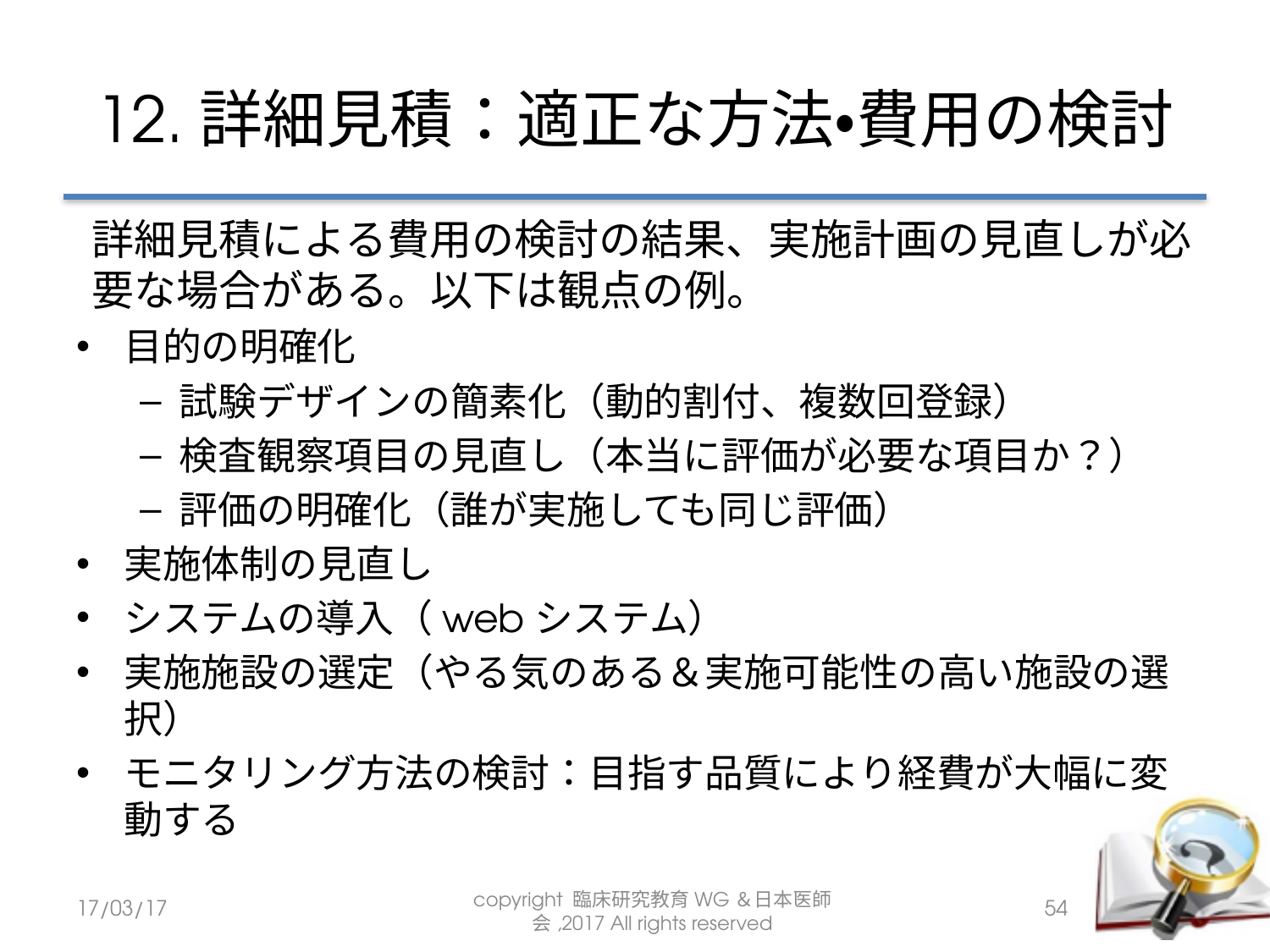

# 12.詳細見積：適正な方法・費用の検討
詳細見積による費用の検討の結果、実施計画の見直しが必要な場合がある。以下は観点の例。
目的の明確化
試験デザインの簡素化（動的割付、複数回登録）
検査観察項目の見直し（本当に評価が必要な項目か？）
評価の明確化（誰が実施しても同じ評価）
実施体制の見直し
システムの導入（webシステム）
実施施設の選定（やる気のある＆実施可能性の高い施設の選択）
モニタリング方法の検討：目指す品質により経費が大幅に変動する

17/03/17
copyright 臨床研究教育WG＆日本医師会,2017 All rights reserved
54